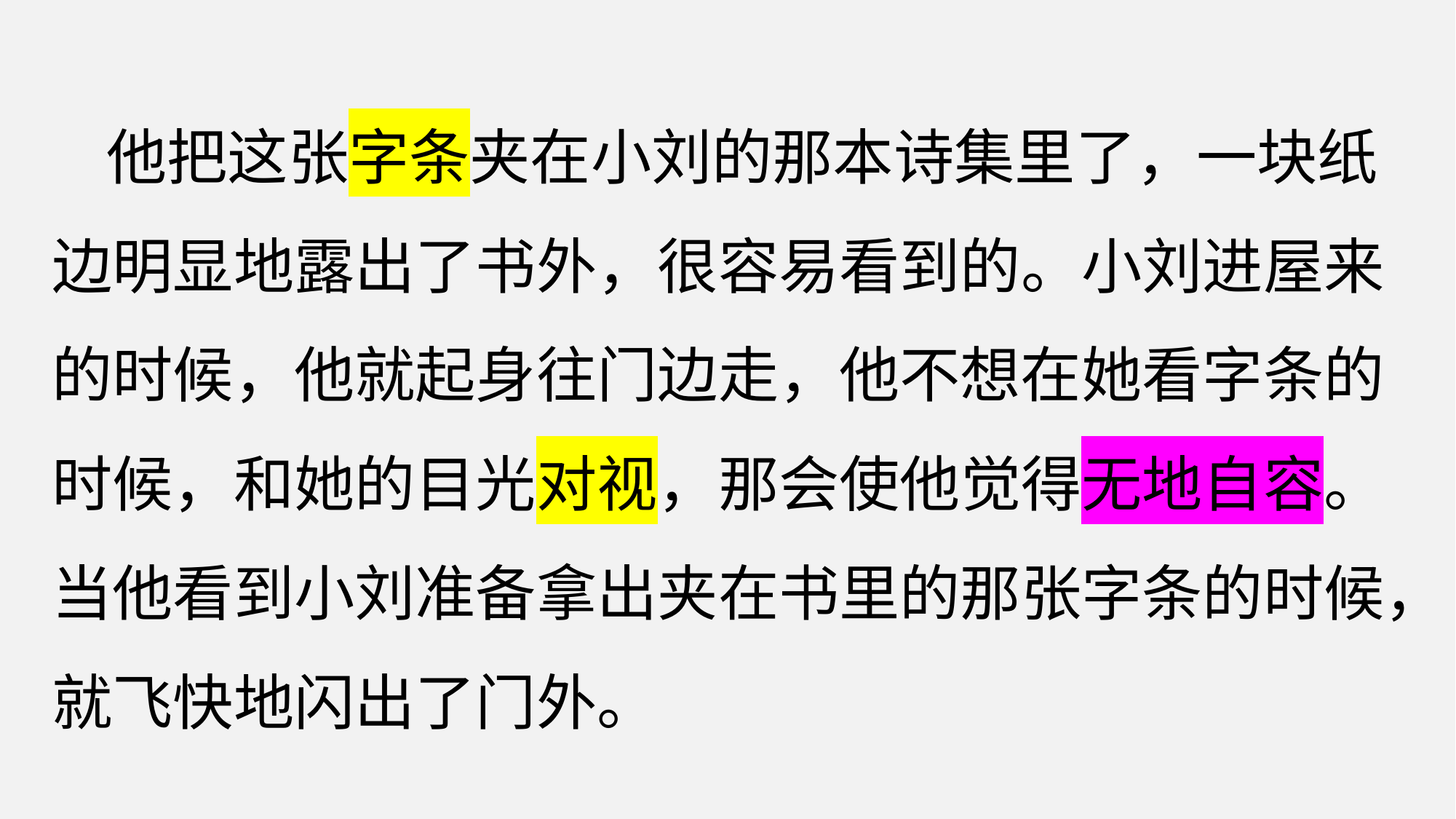

他把这张字条夹在小刘的那本诗集里了，一块纸边明显地露出了书外，很容易看到的。小刘进屋来的时候，他就起身往门边走，他不想在她看字条的时候，和她的目光对视，那会使他觉得无地自容。当他看到小刘准备拿出夹在书里的那张字条的时候，就飞快地闪出了门外。